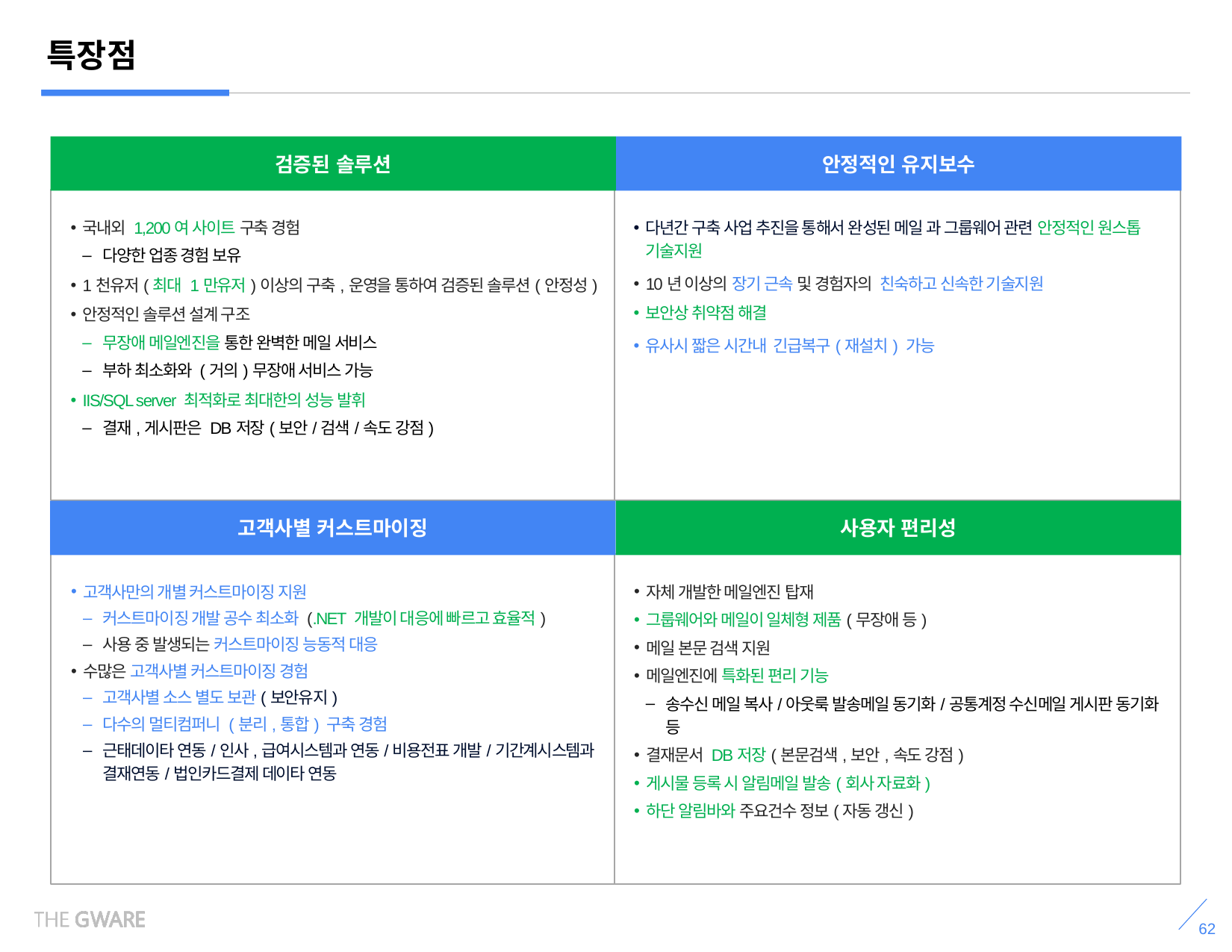

특장점

검증된 솔루션
안정적인 유지보수

국내외 1,200여 사이트 구축 경험
다양한 업종 경험 보유
1천유저(최대 1만유저)이상의 구축,운영을 통하여 검증된 솔루션(안정성)
안정적인 솔루션 설계 구조
무장애 메일엔진을 통한 완벽한 메일 서비스
부하 최소화와 (거의)무장애 서비스 가능
IIS/SQL server 최적화로 최대한의 성능 발휘
결재,게시판은 DB저장(보안/검색/속도 강점)
다년간 구축 사업 추진을 통해서 완성된 메일 과 그룹웨어 관련 안정적인 원스톱  기술지원
10년 이상의 장기 근속 및 경험자의  친숙하고 신속한 기술지원
보안상 취약점 해결
유사시 짧은 시간내  긴급복구(재설치) 가능
고객사별 커스트마이징
사용자 편리성

고객사만의 개별 커스트마이징 지원
커스트마이징 개발 공수 최소화 (.NET 개발이 대응에 빠르고 효율적)
사용 중 발생되는 커스트마이징 능동적 대응
수많은 고객사별 커스트마이징 경험
고객사별 소스 별도 보관(보안유지)
다수의 멀티컴퍼니 (분리,통합) 구축 경험
근태데이타 연동/인사,급여시스템과 연동/비용전표 개발/기간계시스템과 결재연동/법인카드결제 데이타 연동
자체 개발한 메일엔진 탑재
그룹웨어와 메일이 일체형 제품(무장애 등)
메일 본문 검색 지원
메일엔진에 특화된 편리 기능
송수신 메일 복사/아웃룩 발송메일 동기화/공통계정 수신메일 게시판 동기화 등
결재문서 DB저장(본문검색,보안,속도 강점)
게시물 등록 시 알림메일 발송(회사 자료화)
하단 알림바와 주요건수 정보(자동 갱신)